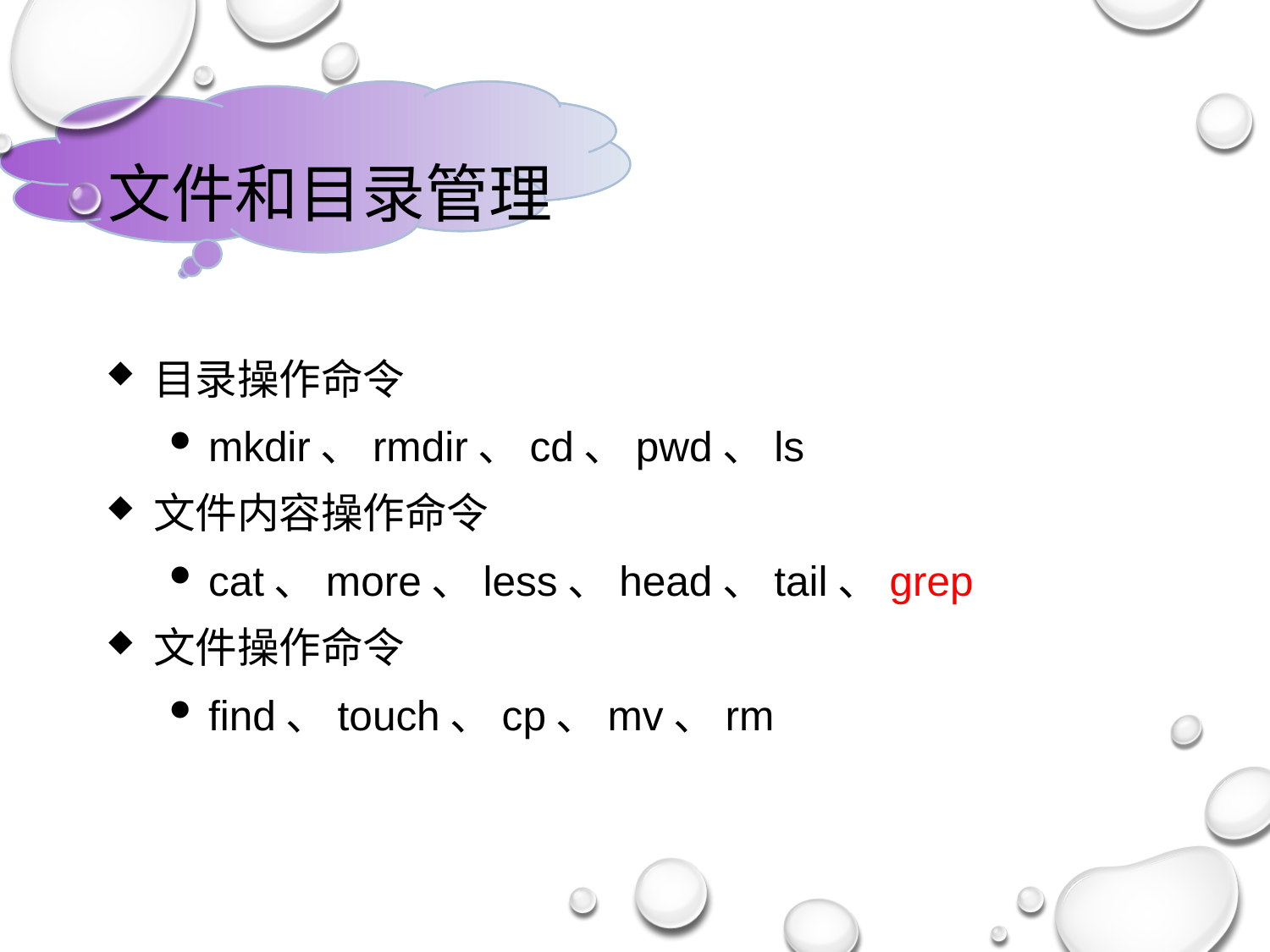

# 文件和目录管理
目录操作命令
mkdir、rmdir、cd、pwd、ls
文件内容操作命令
cat、more、less、head、tail、grep
文件操作命令
find、touch、cp、mv、rm